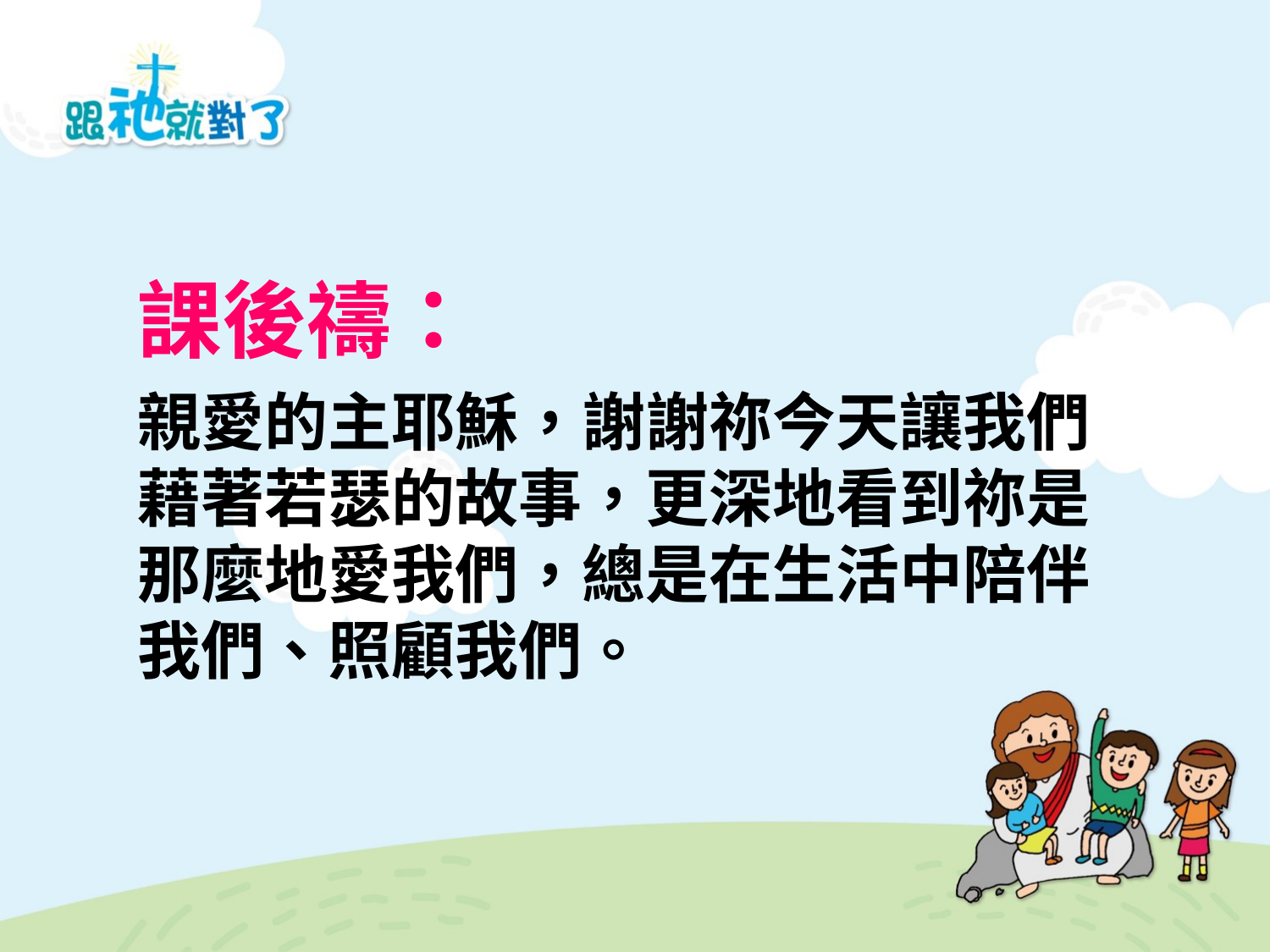

課後禱：
親愛的主耶穌，謝謝祢今天讓我們藉著若瑟的故事，更深地看到祢是那麼地愛我們，總是在生活中陪伴我們、照顧我們。